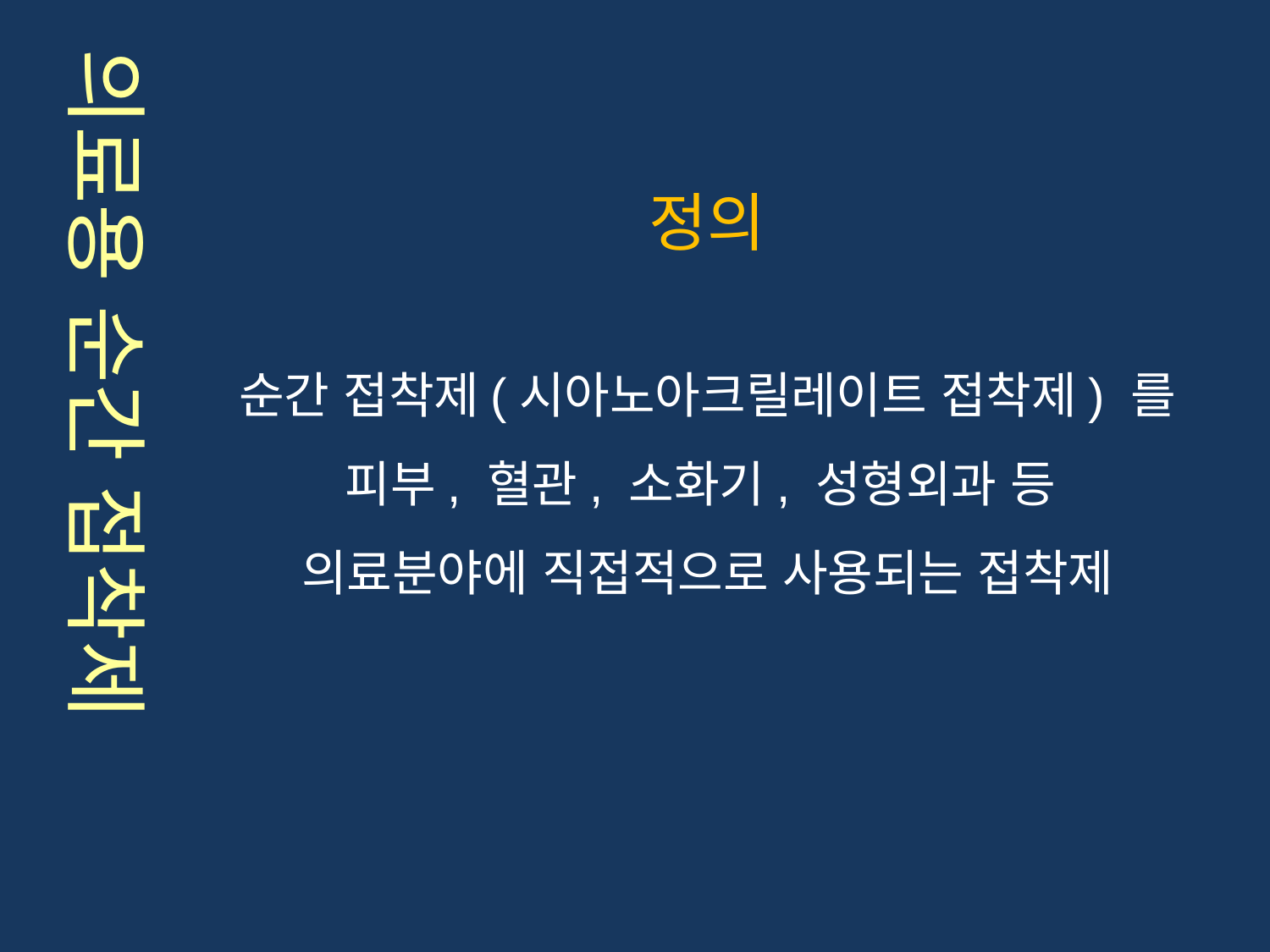

의료용 순간 접착제

정의

순간 접착제(시아노아크릴레이트 접착제) 를 피부, 혈관, 소화기, 성형외과 등
의료분야에 직접적으로 사용되는 접착제